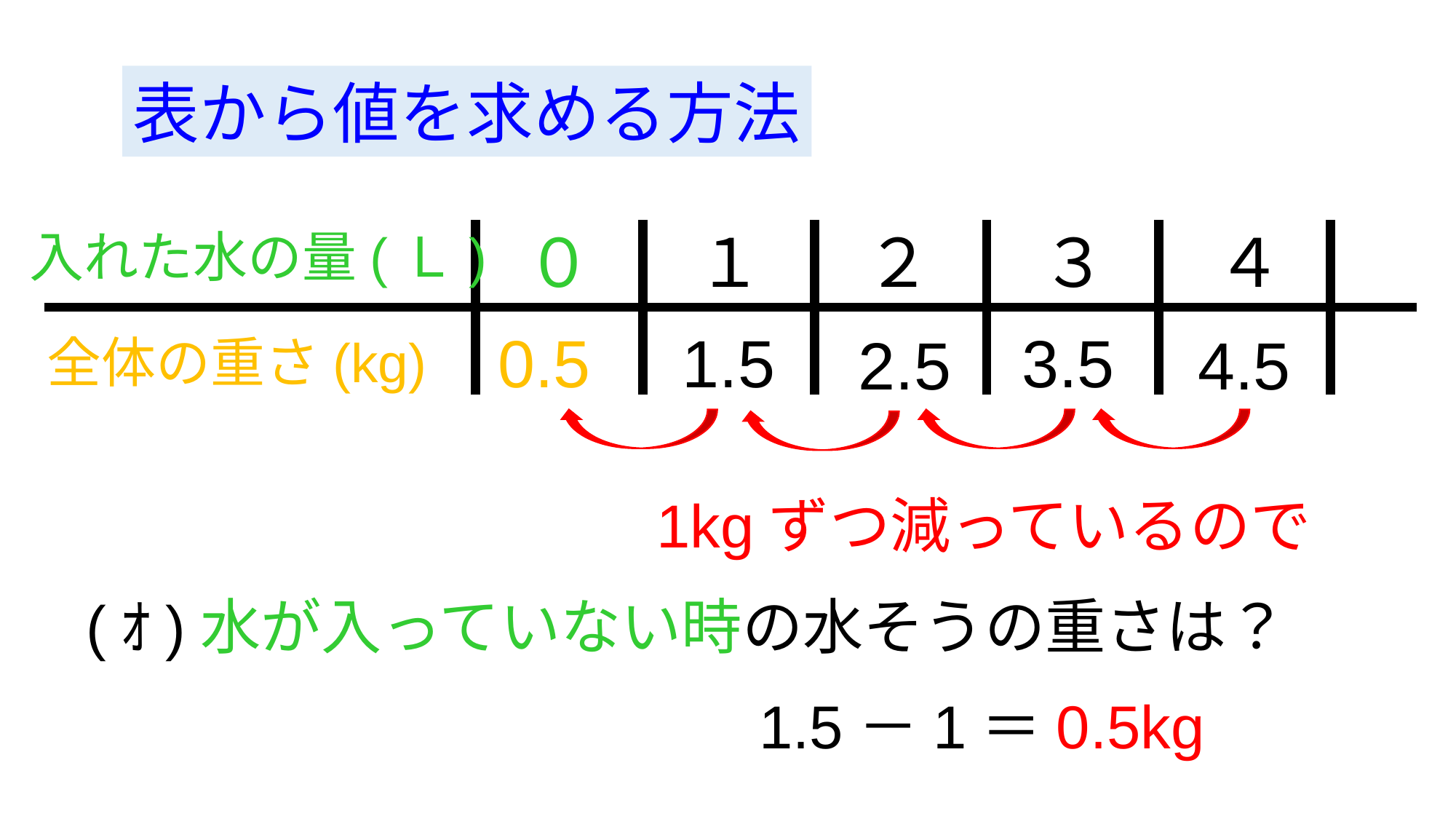

表から値を求める方法
０
１
２
３
４
入れた水の量(Ｌ)
0.5
1.5
3.5
2.5
4.5
全体の重さ(kg)

1kgずつ減っているので
(ｵ)水が入っていない時の水そうの重さは？
1.5－1＝0.5kg